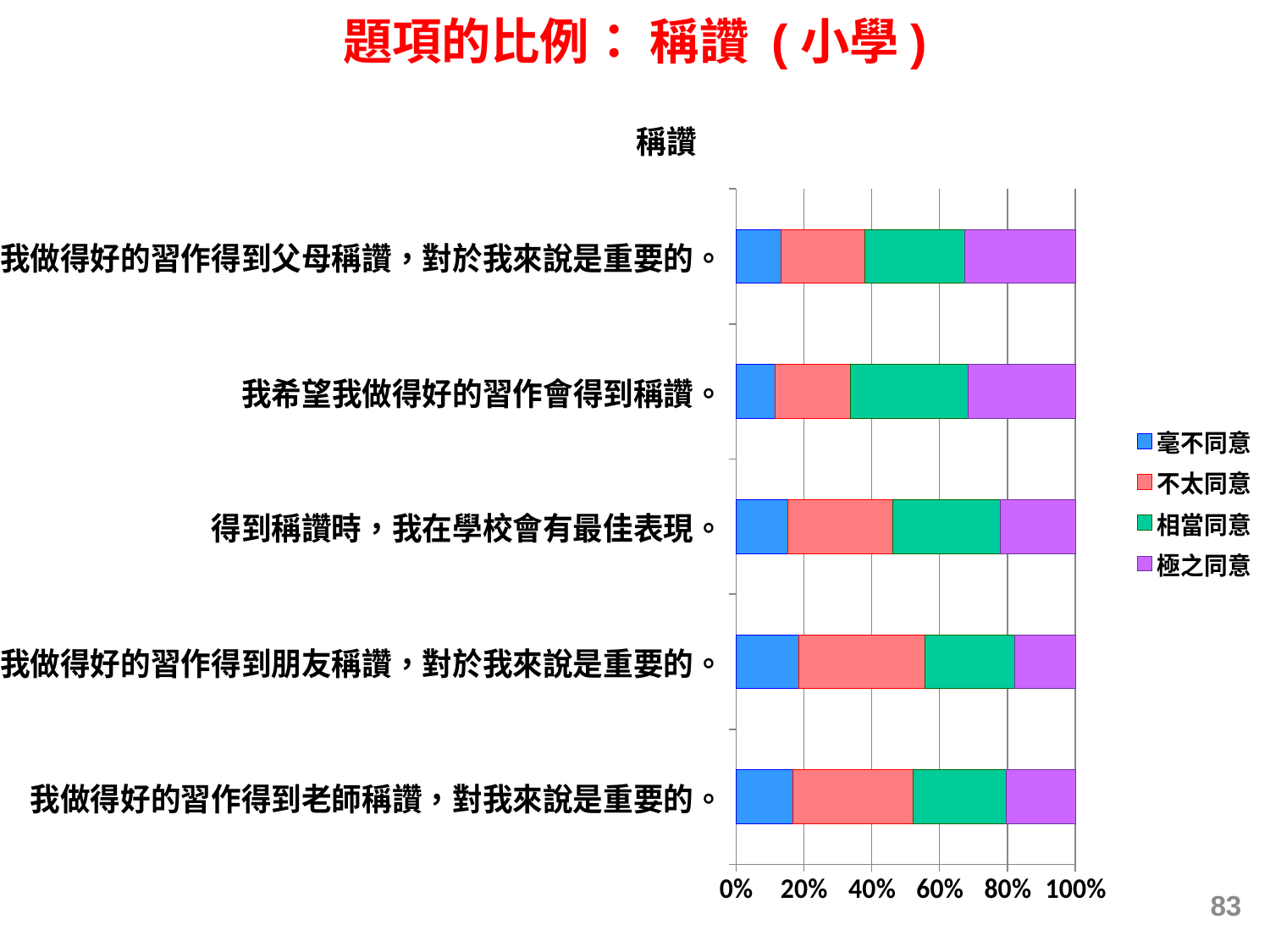

題項的比例： 稱讚 (小學)

### Chart: 稱讚

| Category | 毫不同意 | 不太同意 | 相當同意 | 極之同意 |
|---|---|---|---|---|
| 我做得好的習作得到老師稱讚，對我來說是重要的。 | 0.1685702631042219 | 0.3527432184376912 | 0.27625943300020395 | 0.20242708545788338 |
| 我做得好的習作得到朋友稱讚，對於我來說是重要的。 | 0.18428322930522897 | 0.37173846311265857 | 0.2648112145707562 | 0.17916709301135791 |
| 得到稱讚時，我在學校會有最佳表現。 | 0.15397994679762692 | 0.3089830161653368 | 0.31614487415592457 | 0.2208921628811132 |
| 我希望我做得好的習作會得到稱讚。 | 0.11523056382869469 | 0.22142343637670744 | 0.3466160008216083 | 0.3167299989729905 |
| 我做得好的習作得到父母稱讚，對於我來說是重要的。 | 0.1324056072853781 | 0.24680241481633125 | 0.2939731914458209 | 0.32681878645247253 |
83